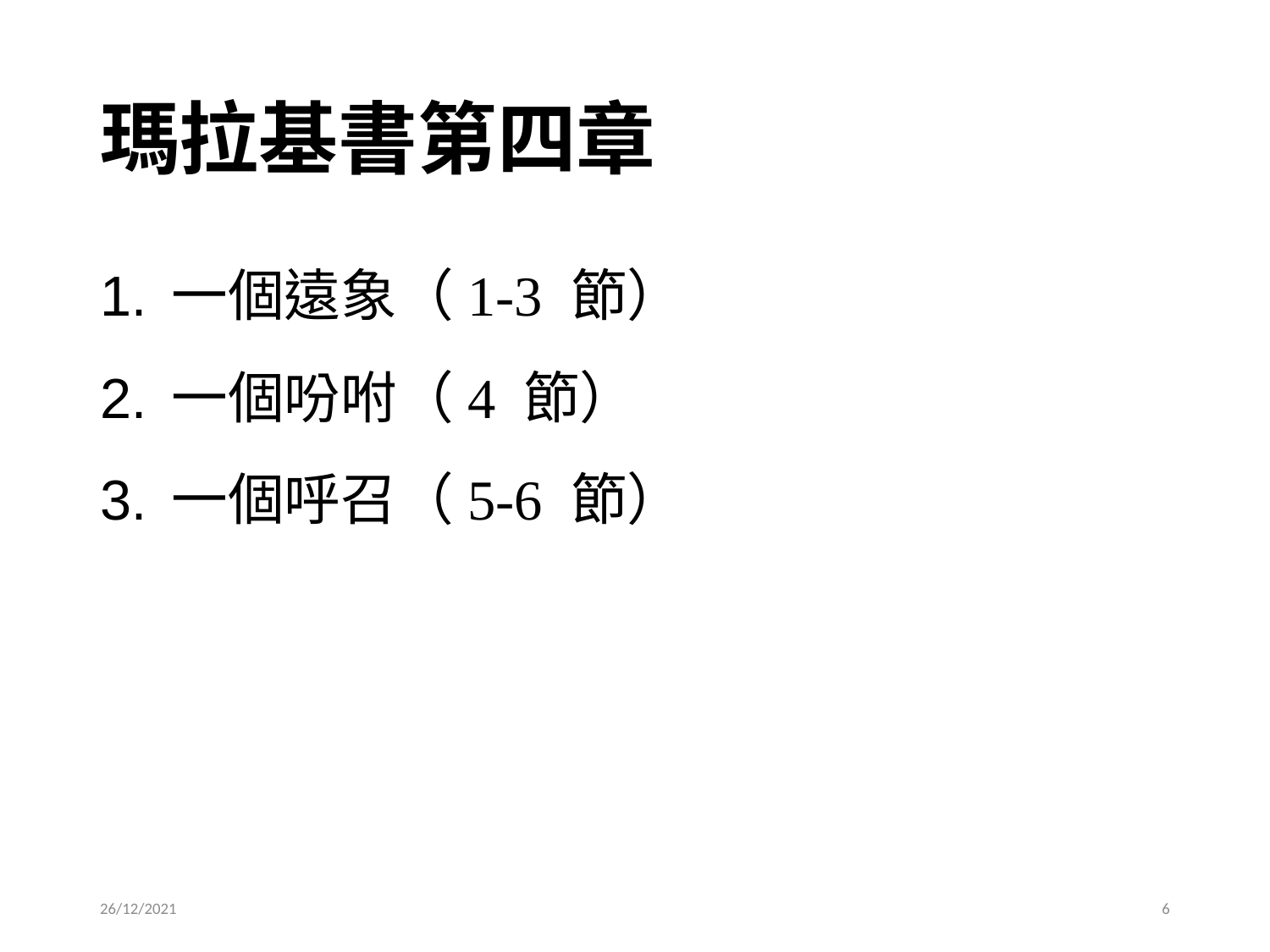

# 瑪拉基書第四章
一個遠象（1-3 節）
一個吩咐（4 節）
一個呼召（5-6 節）

26/12/2021

6